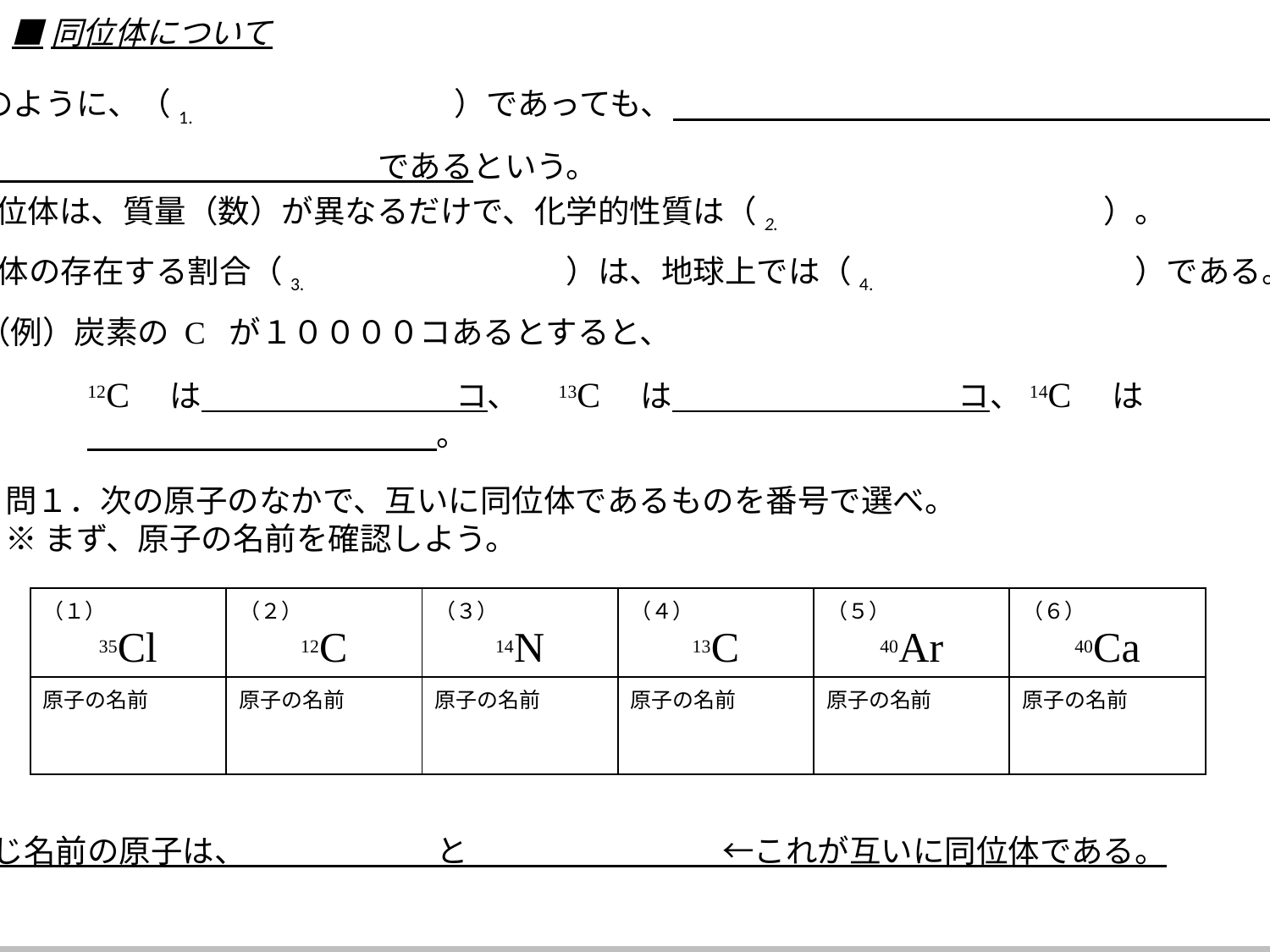

■同位体について
1H, 2H, 3H のように、（1.　　　　　　　　）であっても、　　　　　　　　　　　　　　　　　　　　　を
　　　　　　　　　　　　　　　　　であるという。
※同位体は、質量（数）が異なるだけで、化学的性質は（2.　　　　　　　　　　）。
※同位体の存在する割合（3.　　　　　　　　）は、地球上では（4.　　　　　　　　）である。
（例）炭素の C  が１００００コあるとすると、
12C　は　　　　　　　　コ、　13C　は　　　　　　　　　コ、14C　は　　　　　　　　　　　。
問１．次の原子のなかで、互いに同位体であるものを番号で選べ。
※まず、原子の名前を確認しよう。
| （１） 35Cl | （２） 12C | （３） 14N | （４） 13C | （５） 40Ar | （６） 40Ca |
| --- | --- | --- | --- | --- | --- |
| 原子の名前 | 原子の名前 | 原子の名前 | 原子の名前 | 原子の名前 | 原子の名前 |
同じ名前の原子は、　　　　　　と　　　　　　　　←これが互いに同位体である。